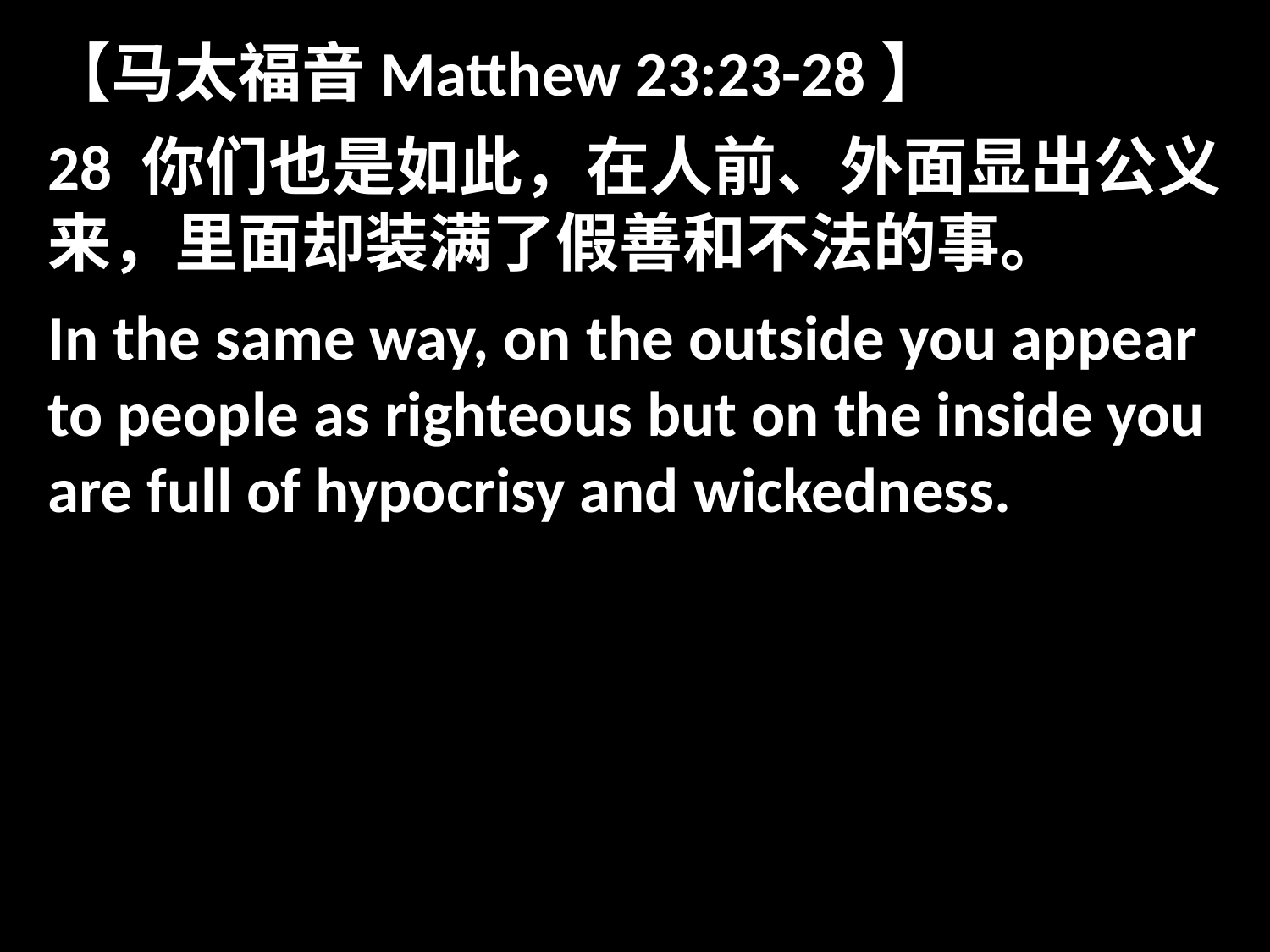

【马太福音Matthew 23:23-28】
28 你们也是如此，在人前、外面显出公义来，里面却装满了假善和不法的事。
In the same way, on the outside you appear to people as righteous but on the inside you are full of hypocrisy and wickedness.